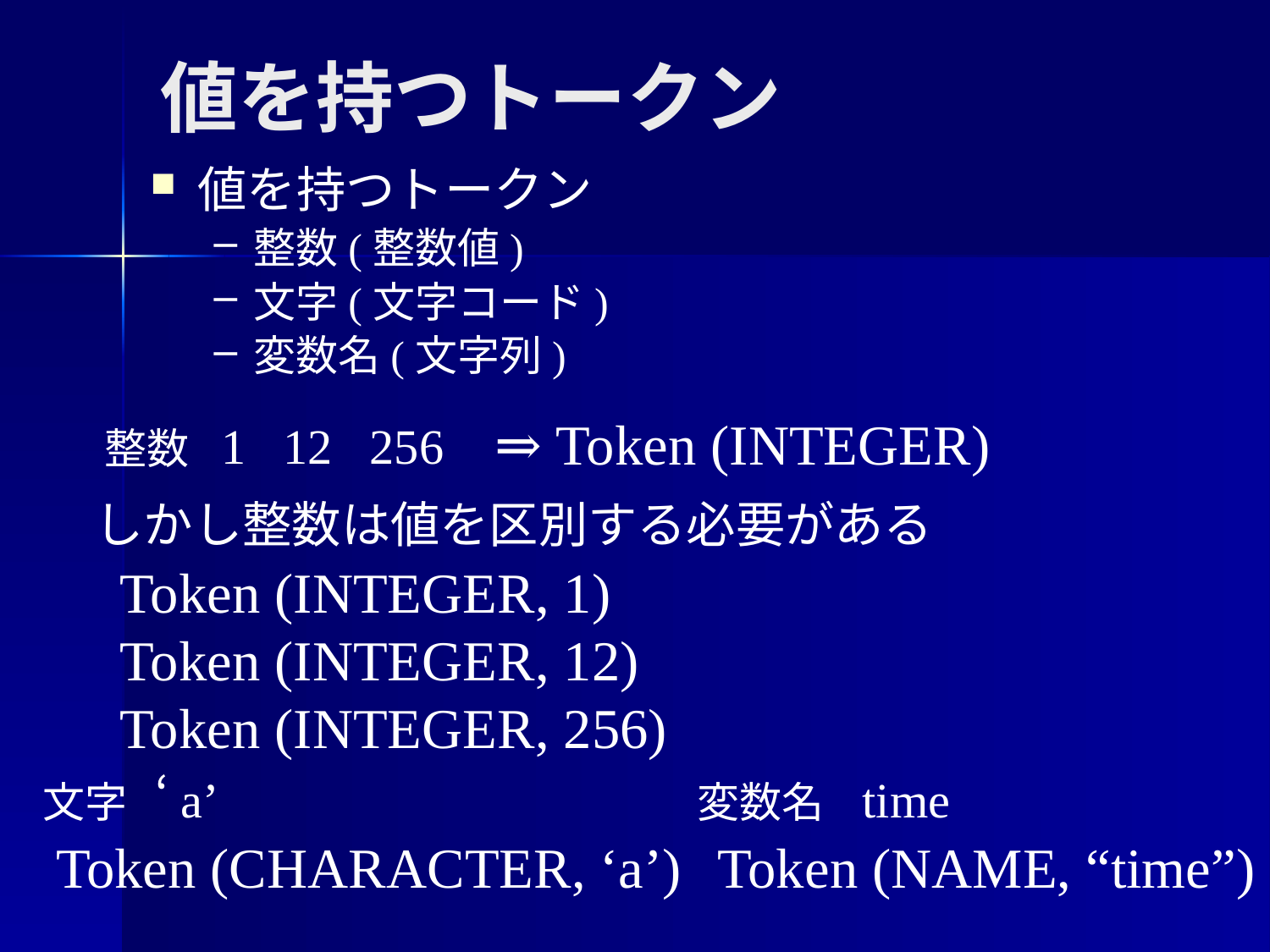

# 値を持つトークン
値を持つトークン
整数(整数値)
文字(文字コード)
変数名(文字列)
⇒ Token (INTEGER)
整数  1   12   256
しかし整数は値を区別する必要がある
Token (INTEGER, 1)
Token (INTEGER, 12)
Token (INTEGER, 256)
文字   ‘a’
変数名   time
Token (CHARACTER, ‘a’)
Token (NAME, “time”)